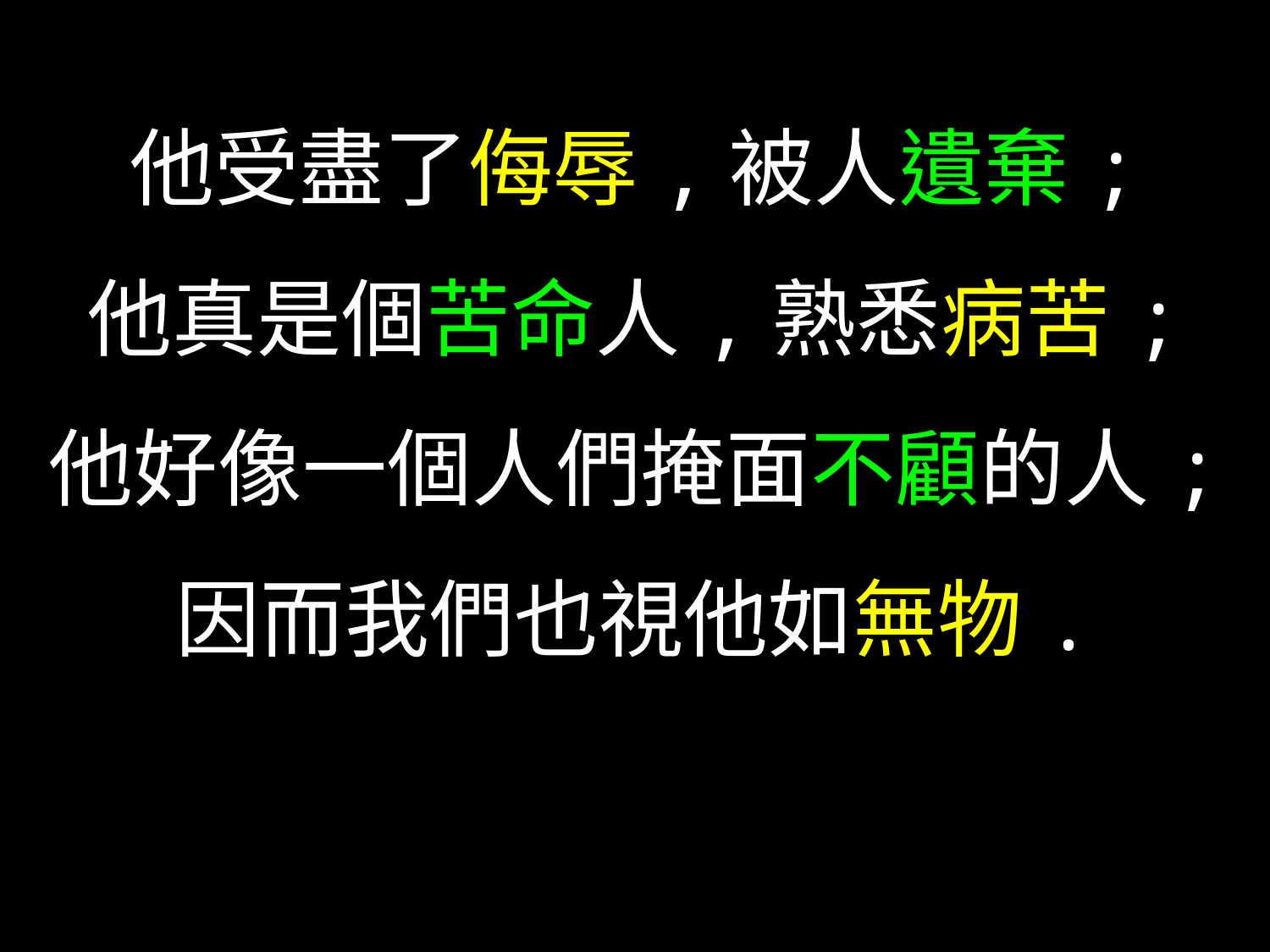

他受盡了侮辱,被人遺棄;
他真是個苦命人,熟悉病苦;
他好像一個人們掩面不顧的人;
因而我們也視他如無物.